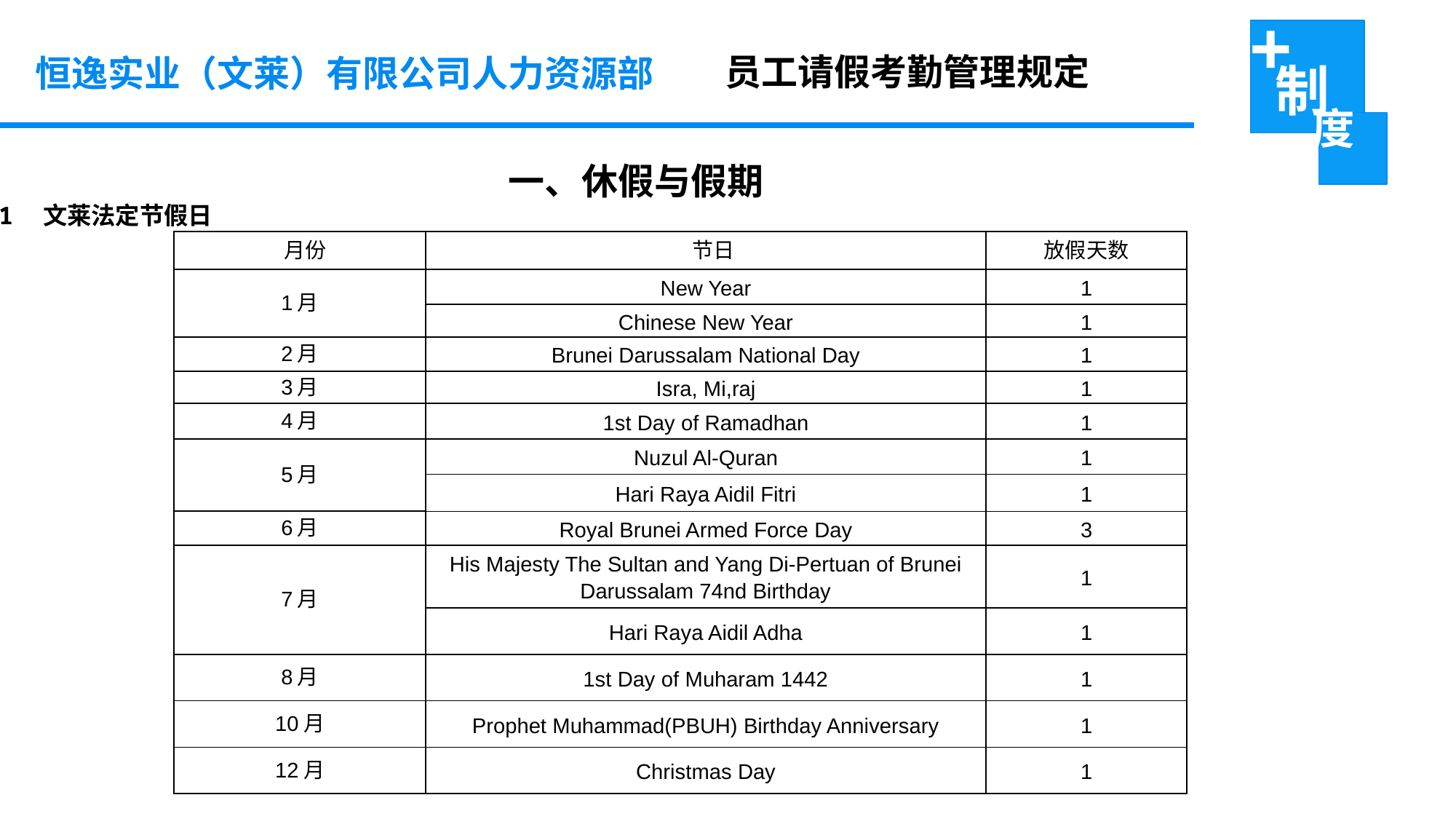

员工请假考勤管理规定
恒逸实业（文莱）有限公司人力资源部
 一、休假与假期
                                  表1　文莱法定节假日

| 月份 | 节日 | 放假天数 |
| --- | --- | --- |
| 1月 | New Year | 1 |
|  | Chinese New Year | 1 |
|  | Brunei Darussalam National Day | 1 |
| 2月 |  |  |
| 3月 | Isra, Mi,raj | 1 |
| 4月 | 1st Day of Ramadhan | 1 |
| 5月 |  |  |
|  | Nuzul Al-Quran | 1 |
|  | Hari Raya Aidil Fitri | 1 |
| 6月 |  |  |
|  | Royal Brunei Armed Force Day | 3 |
| 7月 | His Majesty The Sultan and Yang Di-Pertuan of Brunei Darussalam 74nd Birthday | 1 |
|  | Hari Raya Aidil Adha | 1 |
| 8月 | 1st Day of Muharam 1442 | 1 |
| 10月 | Prophet Muhammad(PBUH) Birthday Anniversary | 1 |
| 12月 | Christmas Day | 1 |